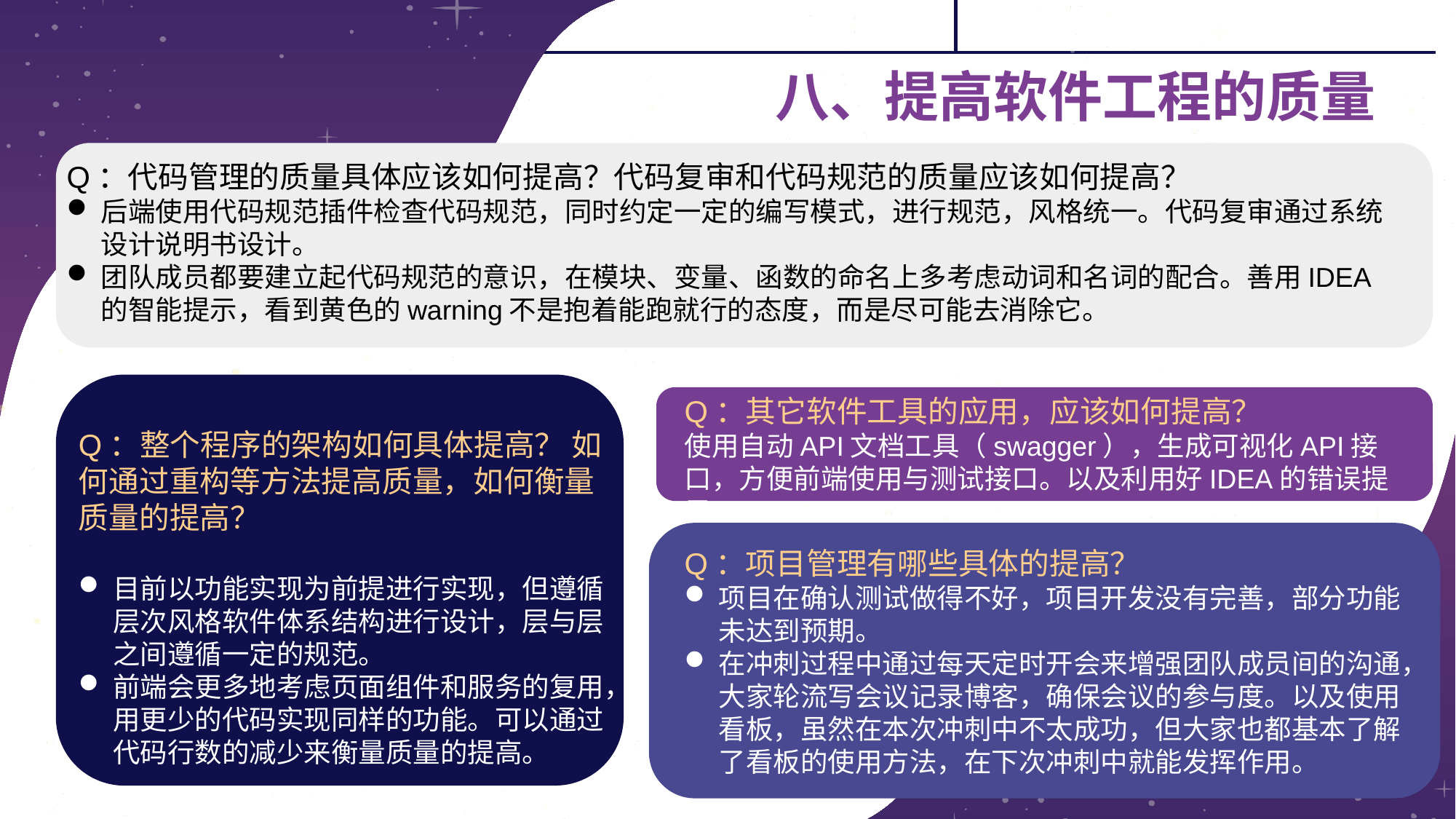

# 八、提高软件工程的质量

Q：代码管理的质量具体应该如何提高？代码复审和代码规范的质量应该如何提高？
后端使用代码规范插件检查代码规范，同时约定一定的编写模式，进行规范，风格统一。代码复审通过系统设计说明书设计。
团队成员都要建立起代码规范的意识，在模块、变量、函数的命名上多考虑动词和名词的配合。善用IDEA的智能提示，看到黄色的warning不是抱着能跑就行的态度，而是尽可能去消除它。

Q：整个程序的架构如何具体提高？ 如何通过重构等方法提高质量，如何衡量质量的提高？

目前以功能实现为前提进行实现，但遵循层次风格软件体系结构进行设计，层与层之间遵循一定的规范。
前端会更多地考虑页面组件和服务的复用，用更少的代码实现同样的功能。可以通过代码行数的减少来衡量质量的提高。

Q：其它软件工具的应用，应该如何提高？
使用自动API文档工具（swagger），生成可视化API接口，方便前端使用与测试接口。以及利用好IDEA的错误提示。

Q：项目管理有哪些具体的提高？
项目在确认测试做得不好，项目开发没有完善，部分功能未达到预期。
在冲刺过程中通过每天定时开会来增强团队成员间的沟通，大家轮流写会议记录博客，确保会议的参与度。以及使用看板，虽然在本次冲刺中不太成功，但大家也都基本了解了看板的使用方法，在下次冲刺中就能发挥作用。